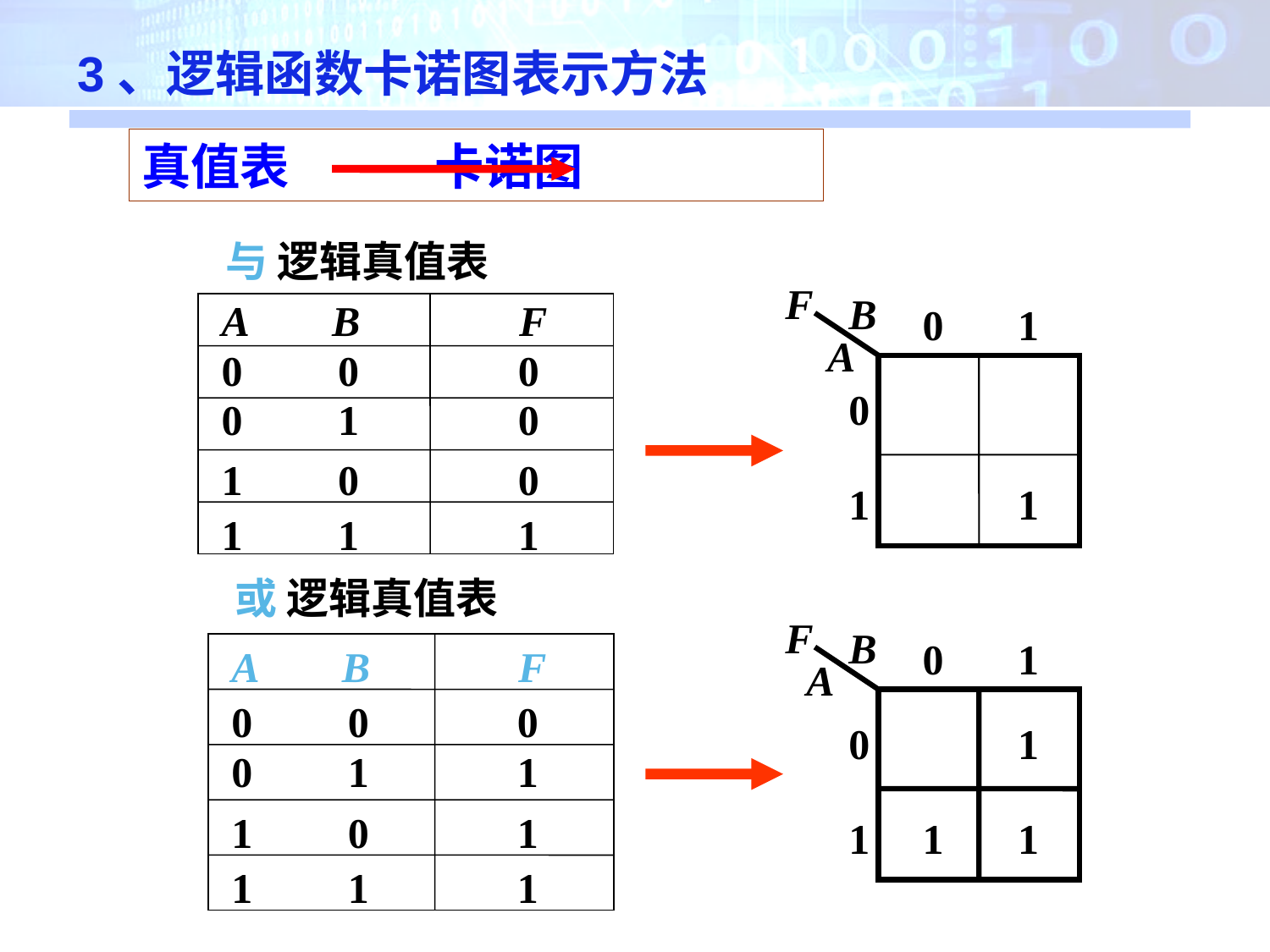

3、逻辑函数卡诺图表示方法
真值表             卡诺图

与 逻辑真值表
 A        B               F

 0         0               0

 0         1               0

 1         0               0

 1         1               1
F
B
0
1

A

0

1
1
或 逻辑真值表

 A        B              F

 0         0              0
 0         1              1

 1         0              1

 1         1              1
F
B
0
1
A

0
1

1
1
1